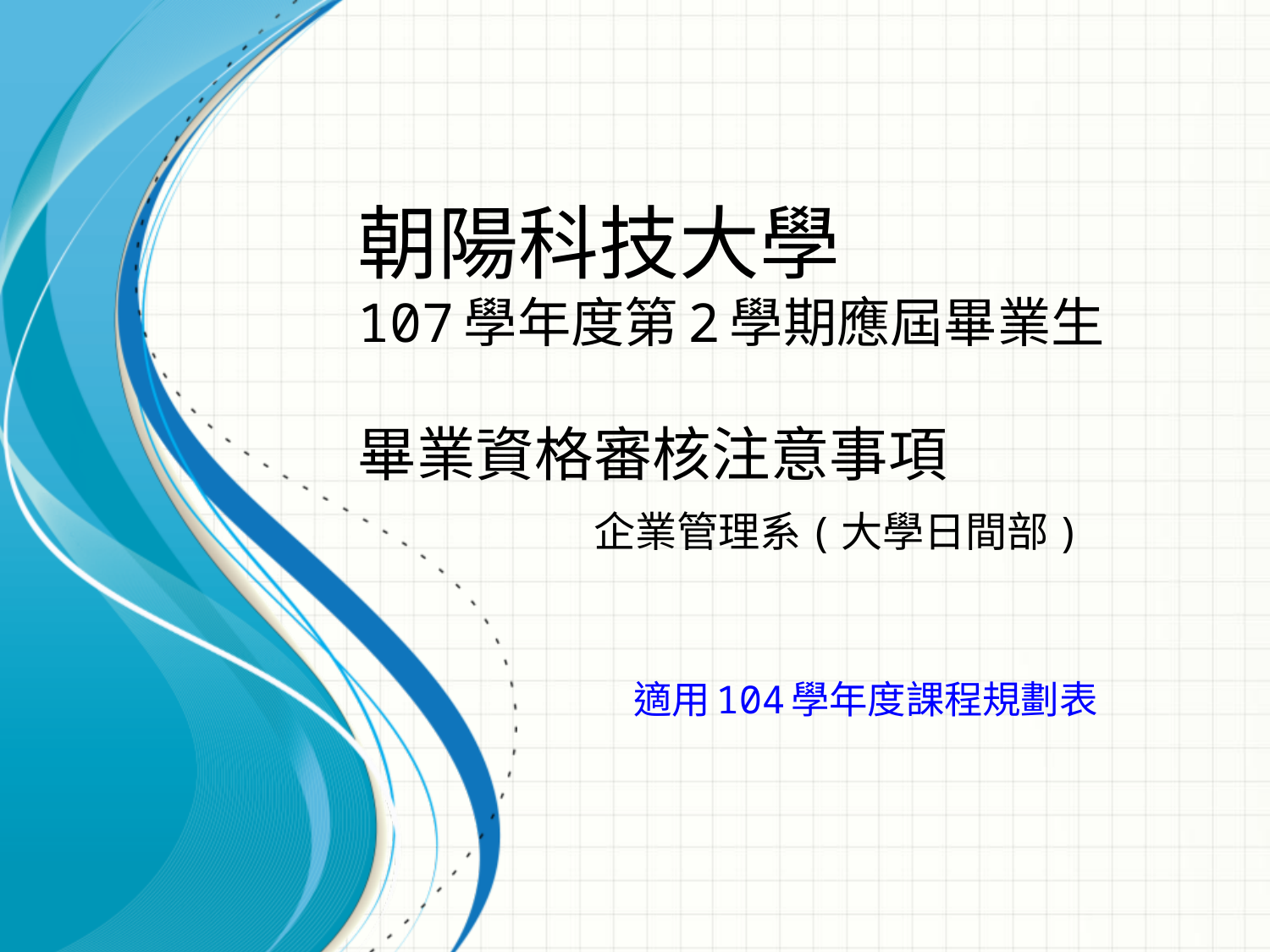

# 朝陽科技大學 107學年度第2學期應屆畢業生 畢業資格審核注意事項 　　　　企業管理系(大學日間部)
　　　適用104學年度課程規劃表